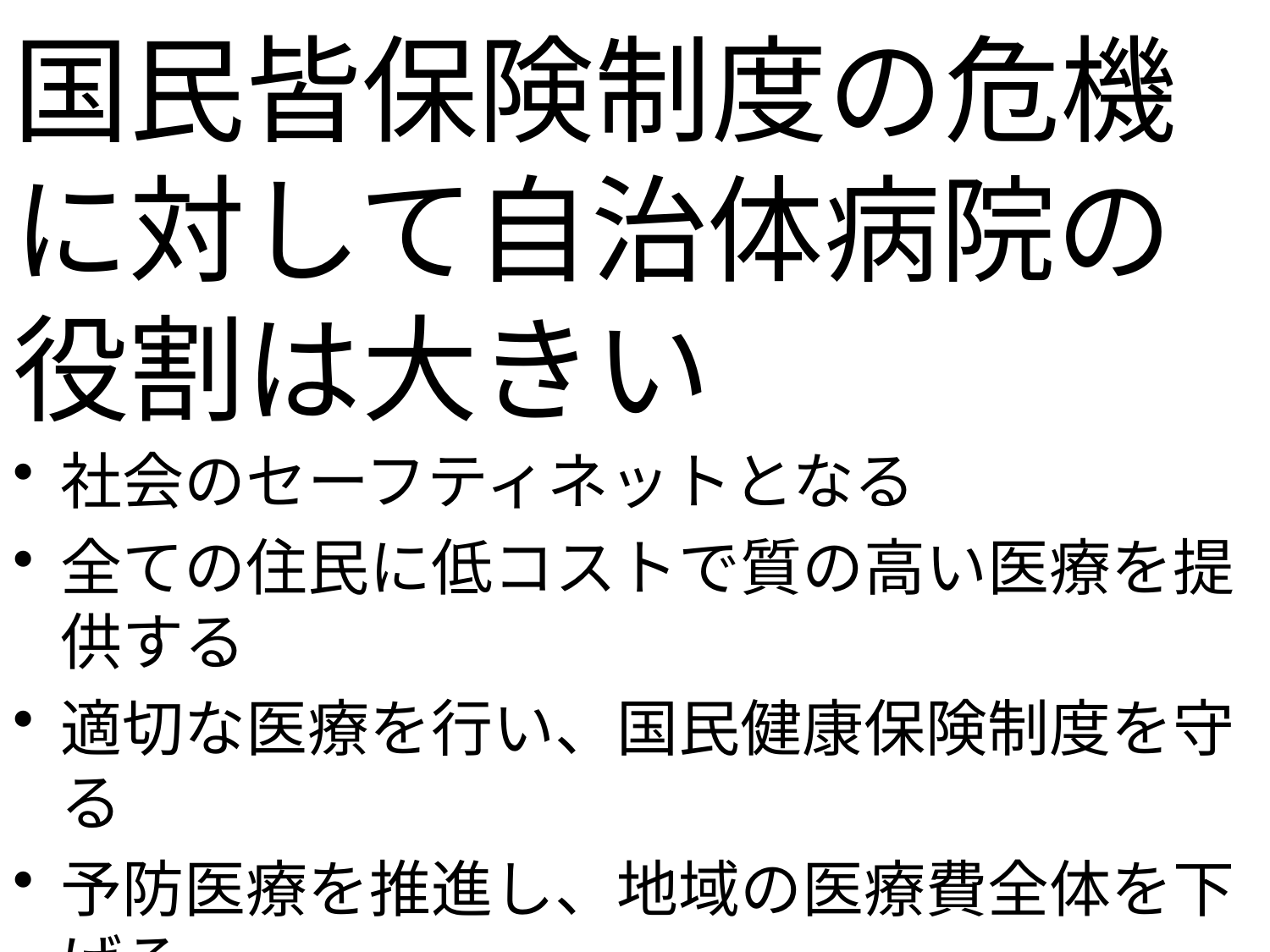

# 国民皆保険制度の危機 に対して自治体病院の 役割は大きい
社会のセーフティネットとなる
全ての住民に低コストで質の高い医療を提供する
適切な医療を行い、国民健康保険制度を守る
予防医療を推進し、地域の医療費全体を下げる